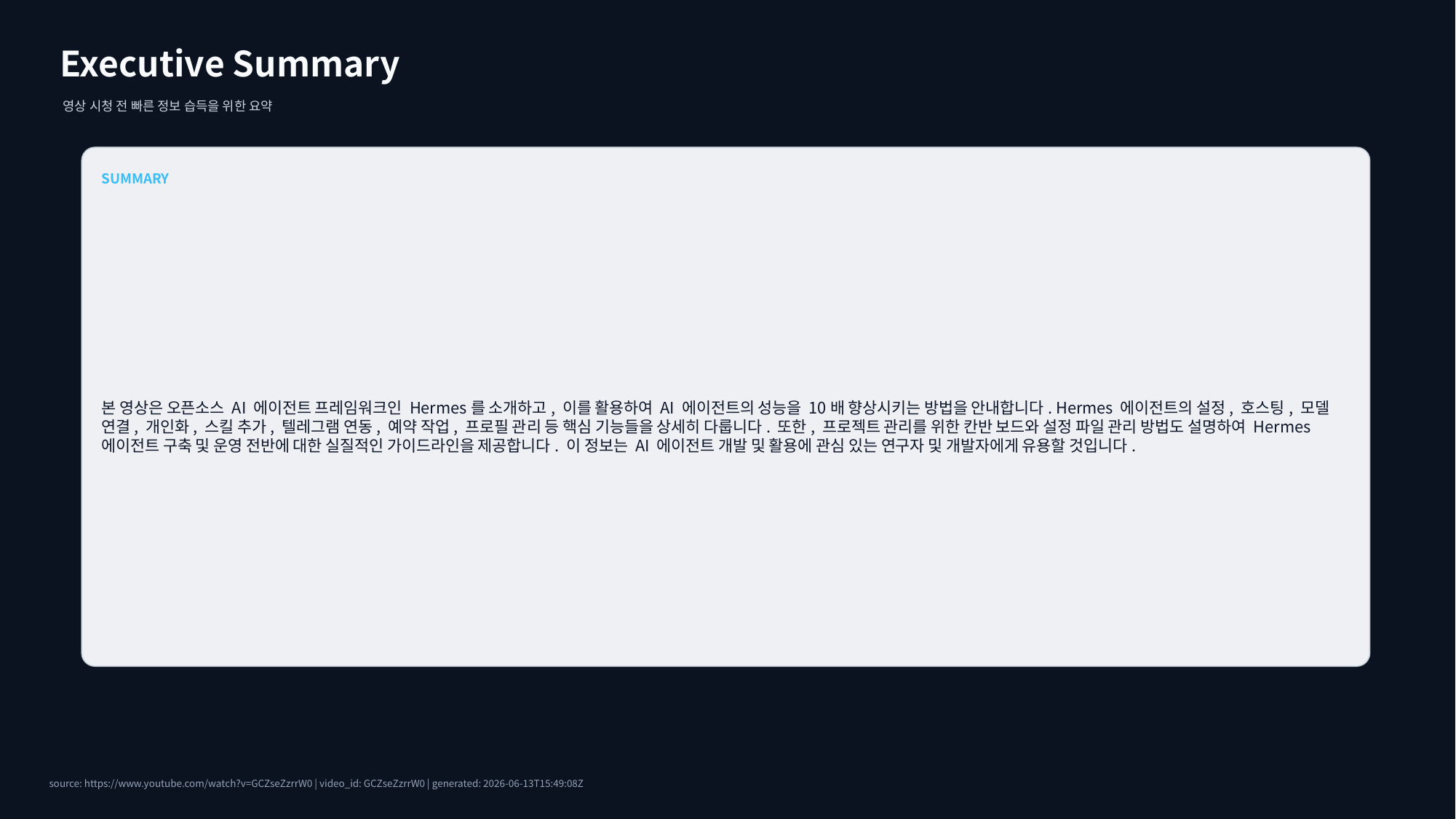

Executive Summary
영상 시청 전 빠른 정보 습득을 위한 요약

SUMMARY
본 영상은 오픈소스 AI 에이전트 프레임워크인 Hermes를 소개하고, 이를 활용하여 AI 에이전트의 성능을 10배 향상시키는 방법을 안내합니다. Hermes 에이전트의 설정, 호스팅, 모델 연결, 개인화, 스킬 추가, 텔레그램 연동, 예약 작업, 프로필 관리 등 핵심 기능들을 상세히 다룹니다. 또한, 프로젝트 관리를 위한 칸반 보드와 설정 파일 관리 방법도 설명하여 Hermes 에이전트 구축 및 운영 전반에 대한 실질적인 가이드라인을 제공합니다. 이 정보는 AI 에이전트 개발 및 활용에 관심 있는 연구자 및 개발자에게 유용할 것입니다.
source: https://www.youtube.com/watch?v=GCZseZzrrW0 | video_id: GCZseZzrrW0 | generated: 2026-06-13T15:49:08Z